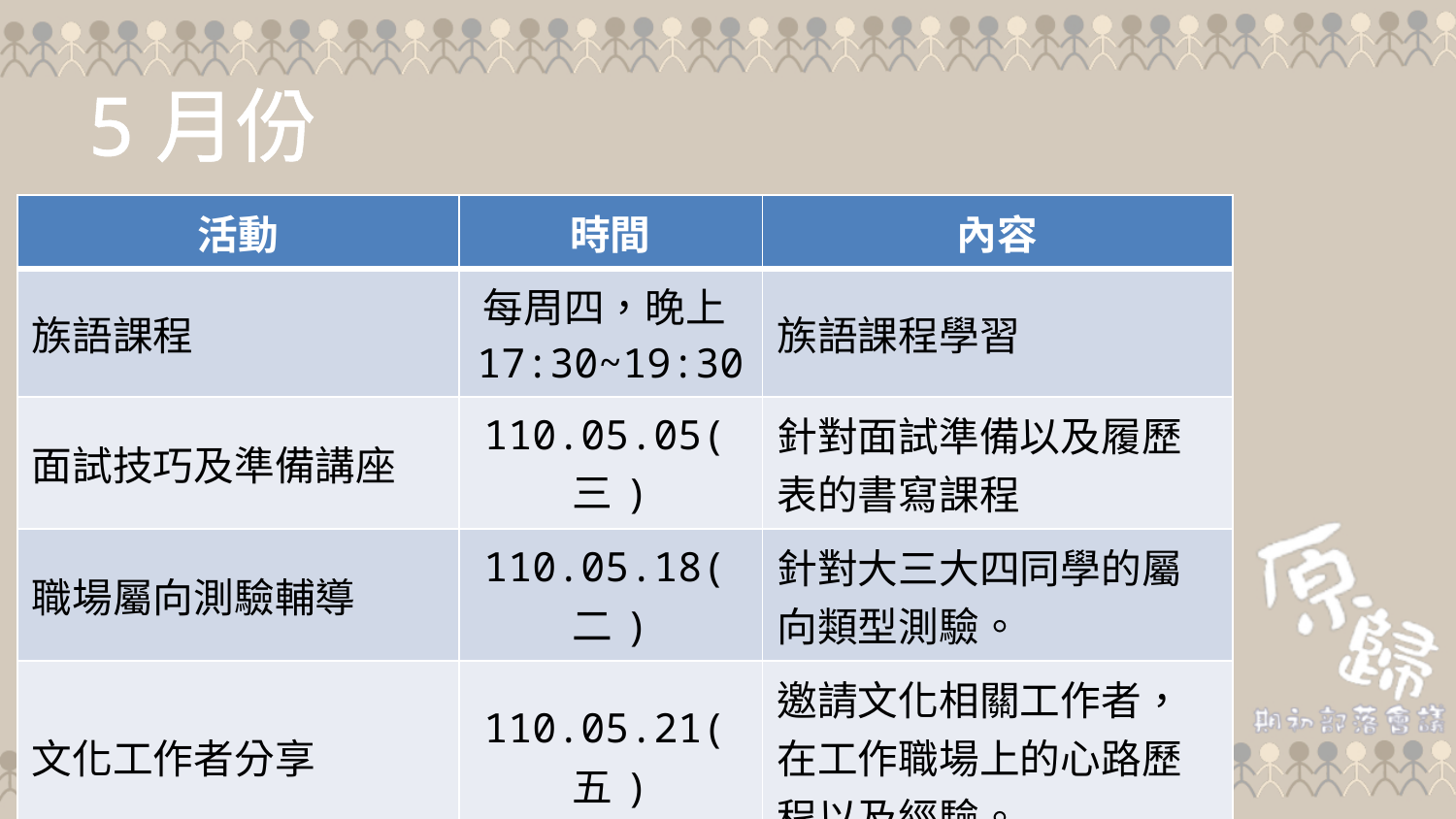

# 5月份
| 活動 | 時間 | 內容 |
| --- | --- | --- |
| 族語課程 | 每周四，晚上17:30~19:30 | 族語課程學習 |
| 面試技巧及準備講座 | 110.05.05(三) | 針對面試準備以及履歷表的書寫課程 |
| 職場屬向測驗輔導 | 110.05.18(二) | 針對大三大四同學的屬向類型測驗。 |
| 文化工作者分享 | 110.05.21(五) | 邀請文化相關工作者，在工作職場上的心路歷程以及經驗。 |
87